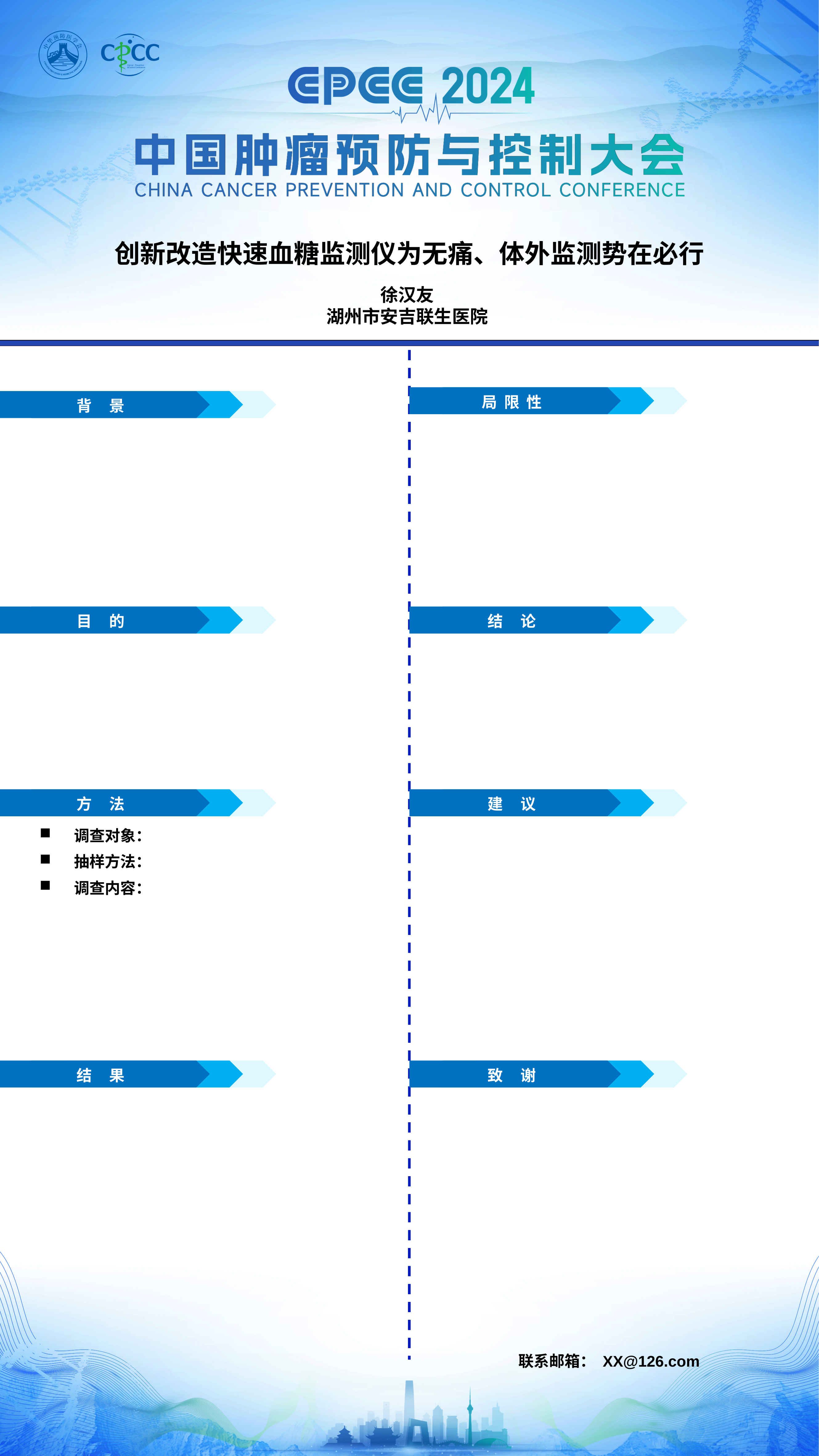

创新改造快速血糖监测仪为无痛、体外监测势在必行
徐汉友
湖州市安吉联生医院

局  限  性

背     景

目     的

结     论

方     法

建     议

调查对象：
抽样方法：
调查内容：
结     果

致     谢

联系邮箱： XX@126.com